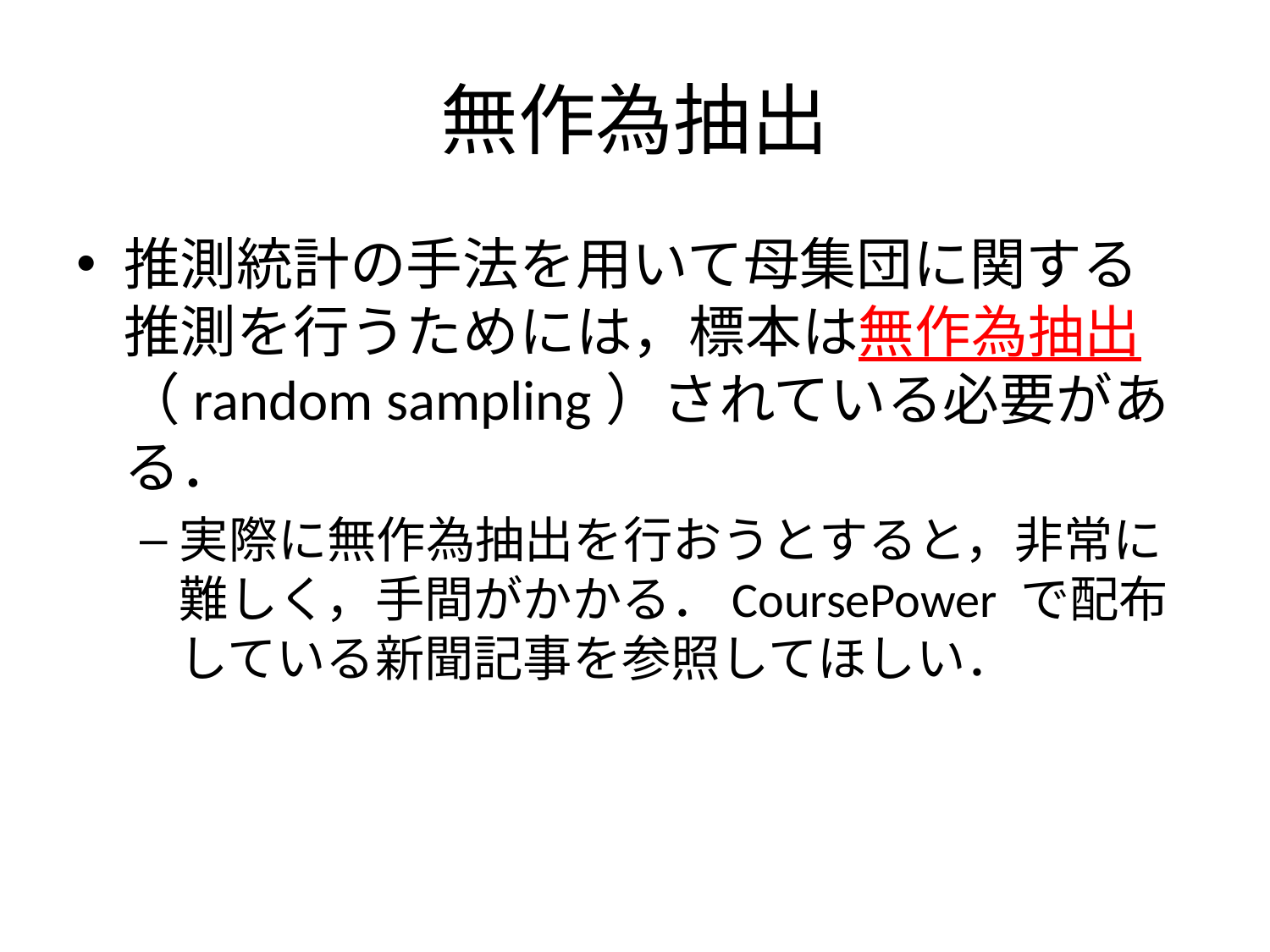

# 無作為抽出
推測統計の手法を用いて母集団に関する推測を行うためには，標本は無作為抽出（random sampling）されている必要がある．
実際に無作為抽出を行おうとすると，非常に難しく，手間がかかる．CoursePower で配布している新聞記事を参照してほしい．